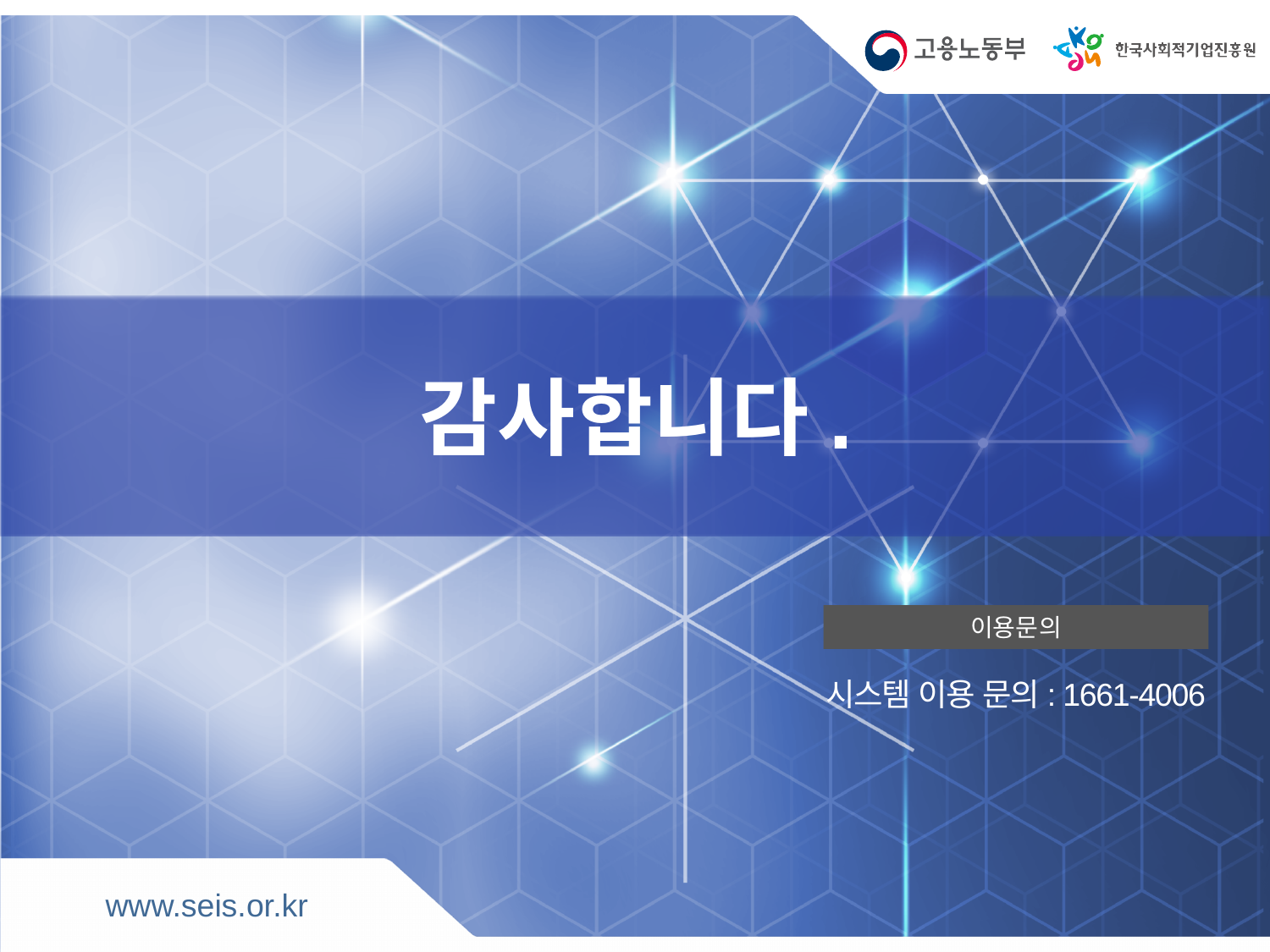

# 감사합니다.
이용문의
시스템 이용 문의: 1661-4006
www.seis.or.kr